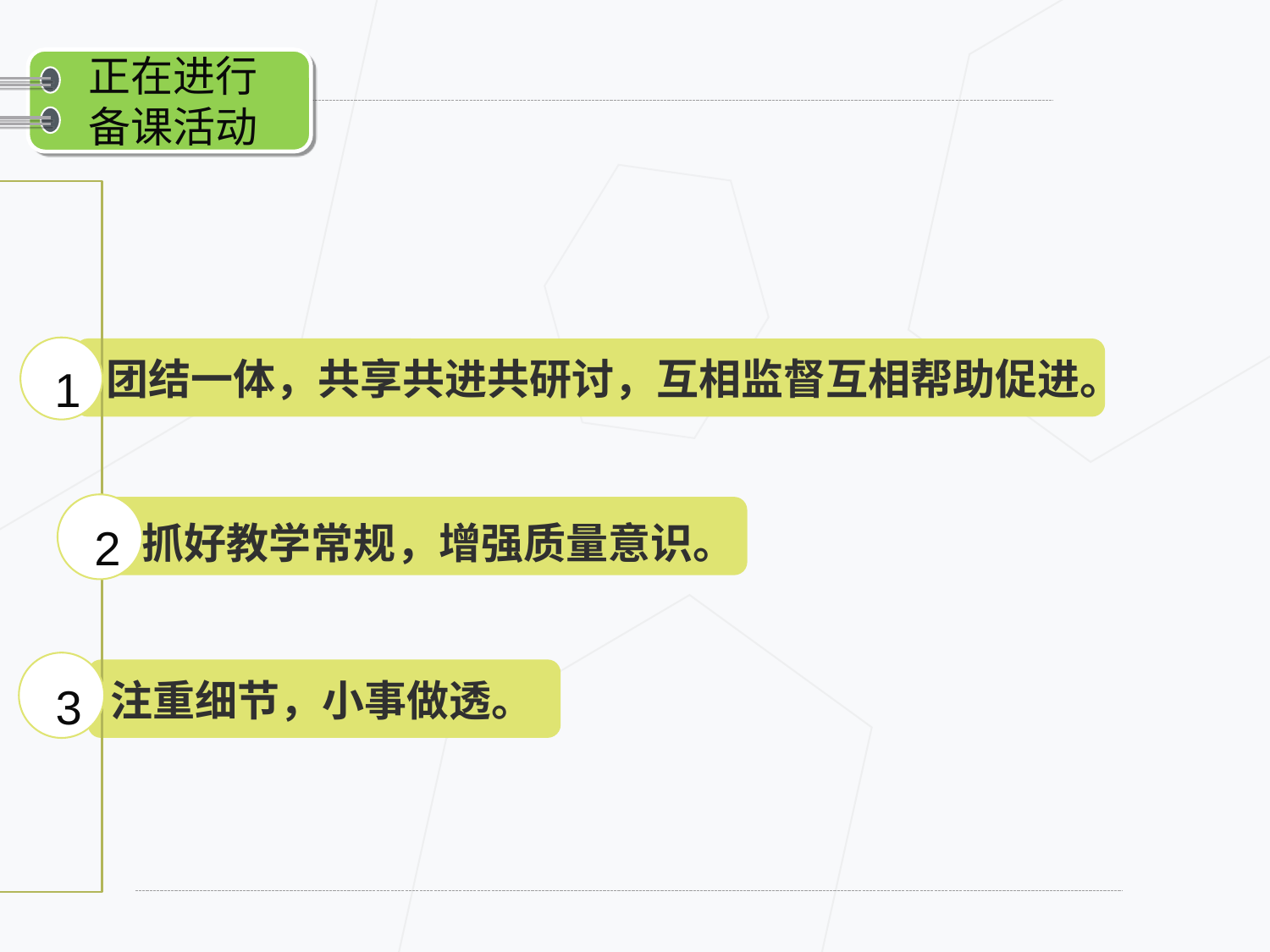

正在进行
备课活动

1
2
3

团结一体，共享共进共研讨，互相监督互相帮助促进。

抓好教学常规，增强质量意识。

注重细节，小事做透。